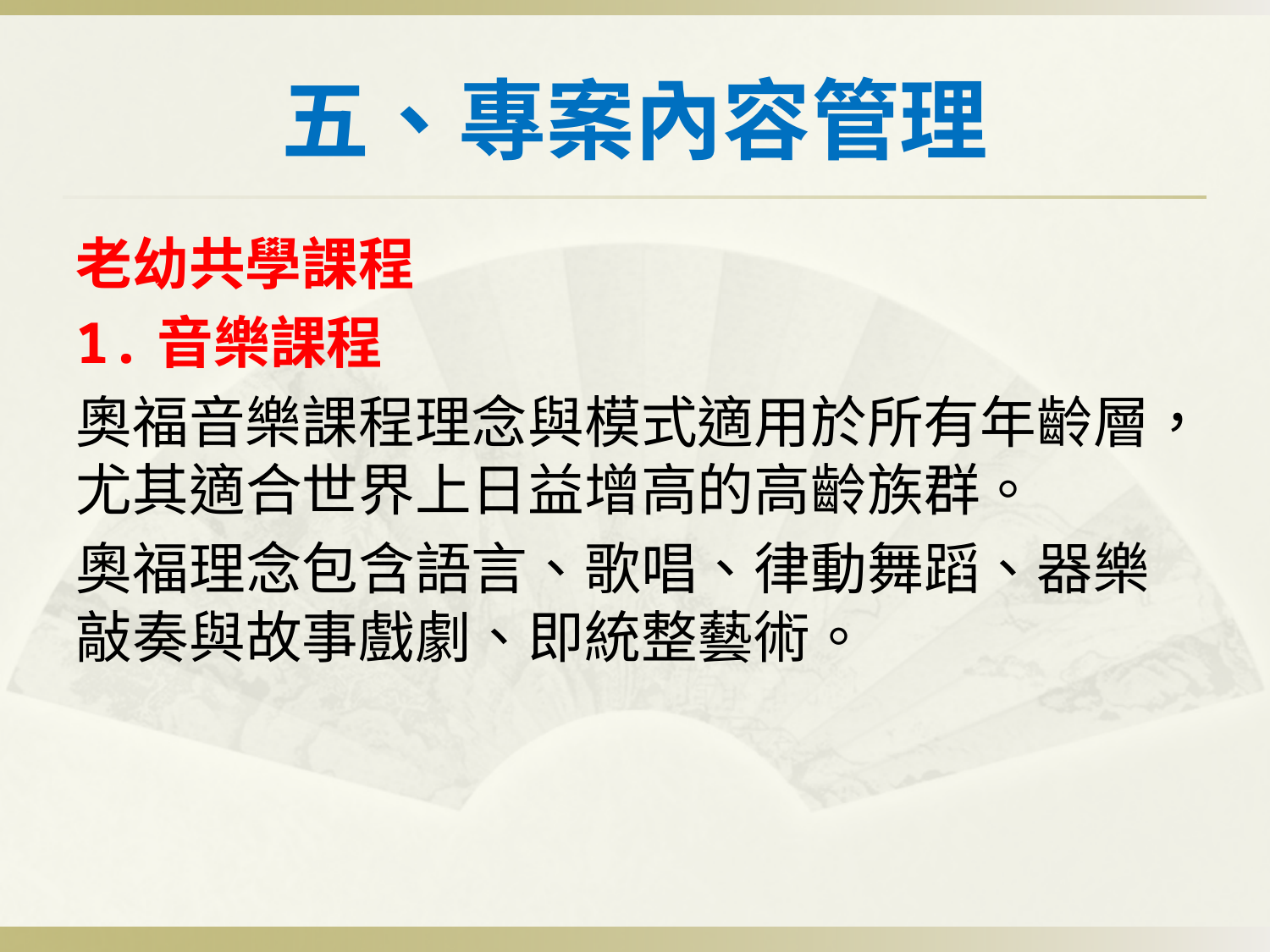

# 五、專案內容管理
老幼共學課程
1.音樂課程
奧福音樂課程理念與模式適用於所有年齡層，尤其適合世界上日益增高的高齡族群。
奧福理念包含語言、歌唱、律動舞蹈、器樂敲奏與故事戲劇、即統整藝術。